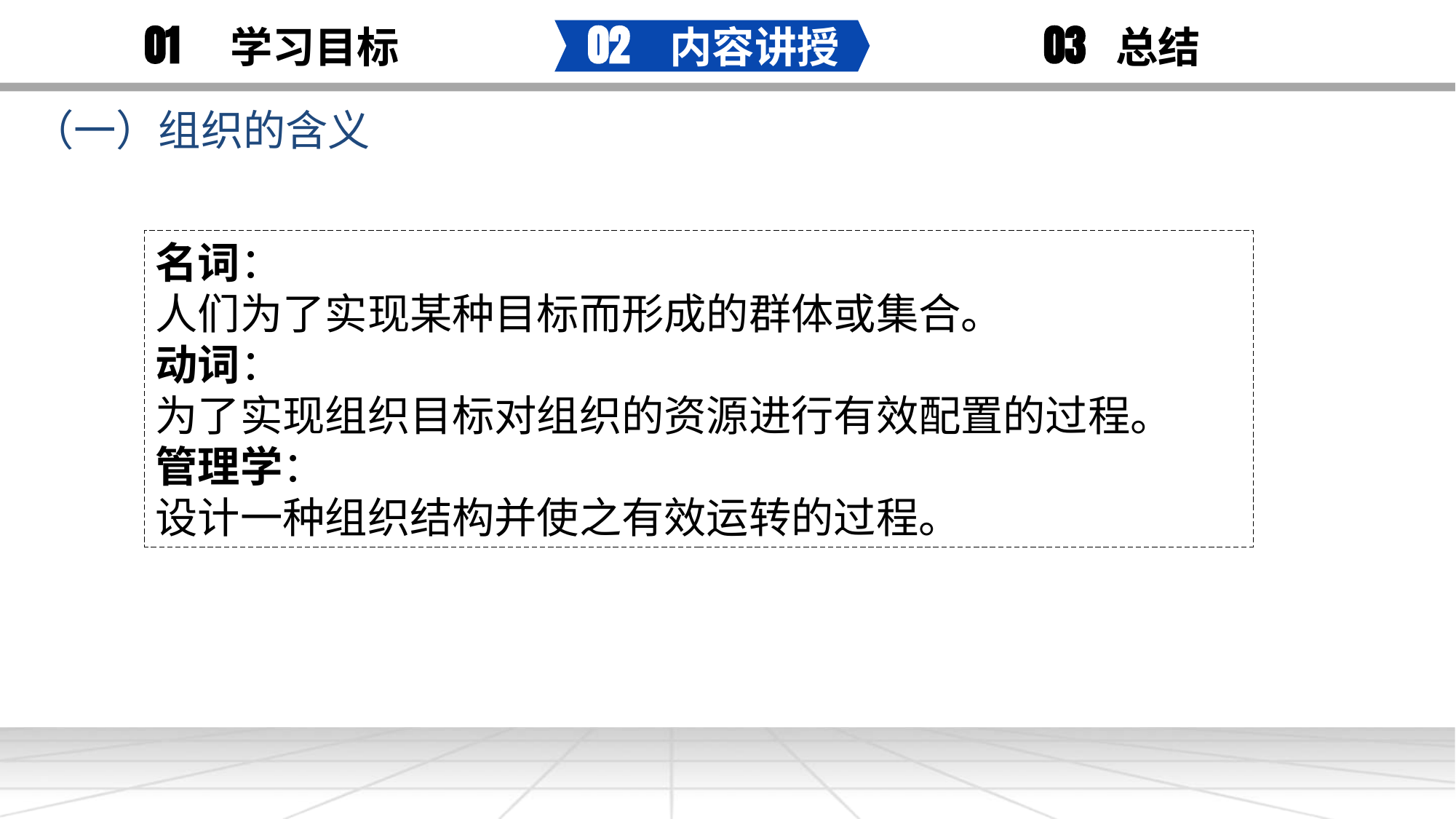

02   内容讲授
03  总结
01    学习目标

（一）组织的含义
明 年 工 作 计 划
添加
标题
名词：
人们为了实现某种目标而形成的群体或集合。
动词：
为了实现组织目标对组织的资源进行有效配置的过程。
管理学：
设计一种组织结构并使之有效运转的过程。